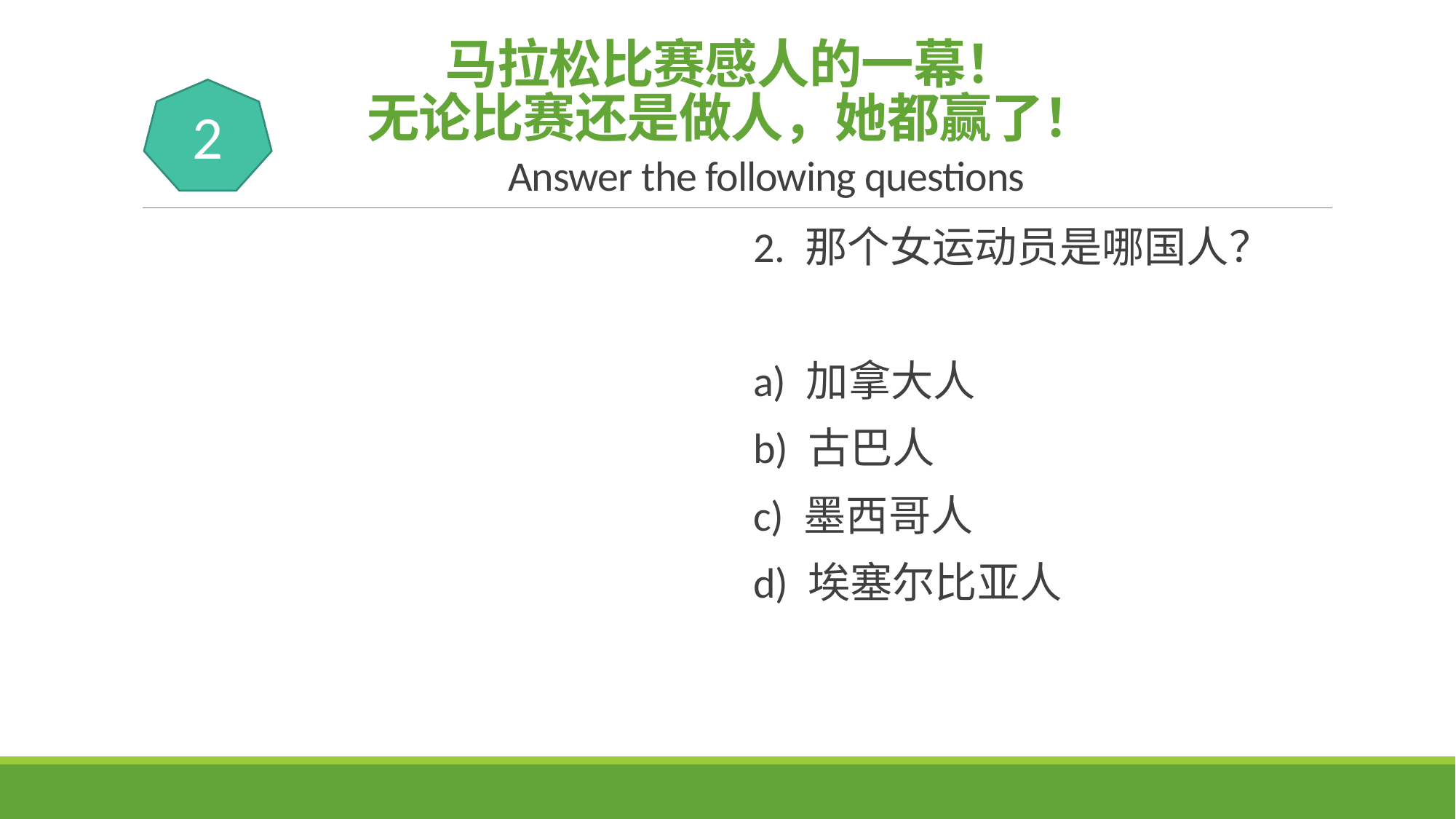

# 马拉松比赛感人的一幕！ 无论比赛还是做人，她都赢了！ Answer the following questions
2
2. 那个女运动员是哪国人？

a) 加拿大人
b) 古巴人
c) 墨西哥人
d) 埃塞尔比亚人